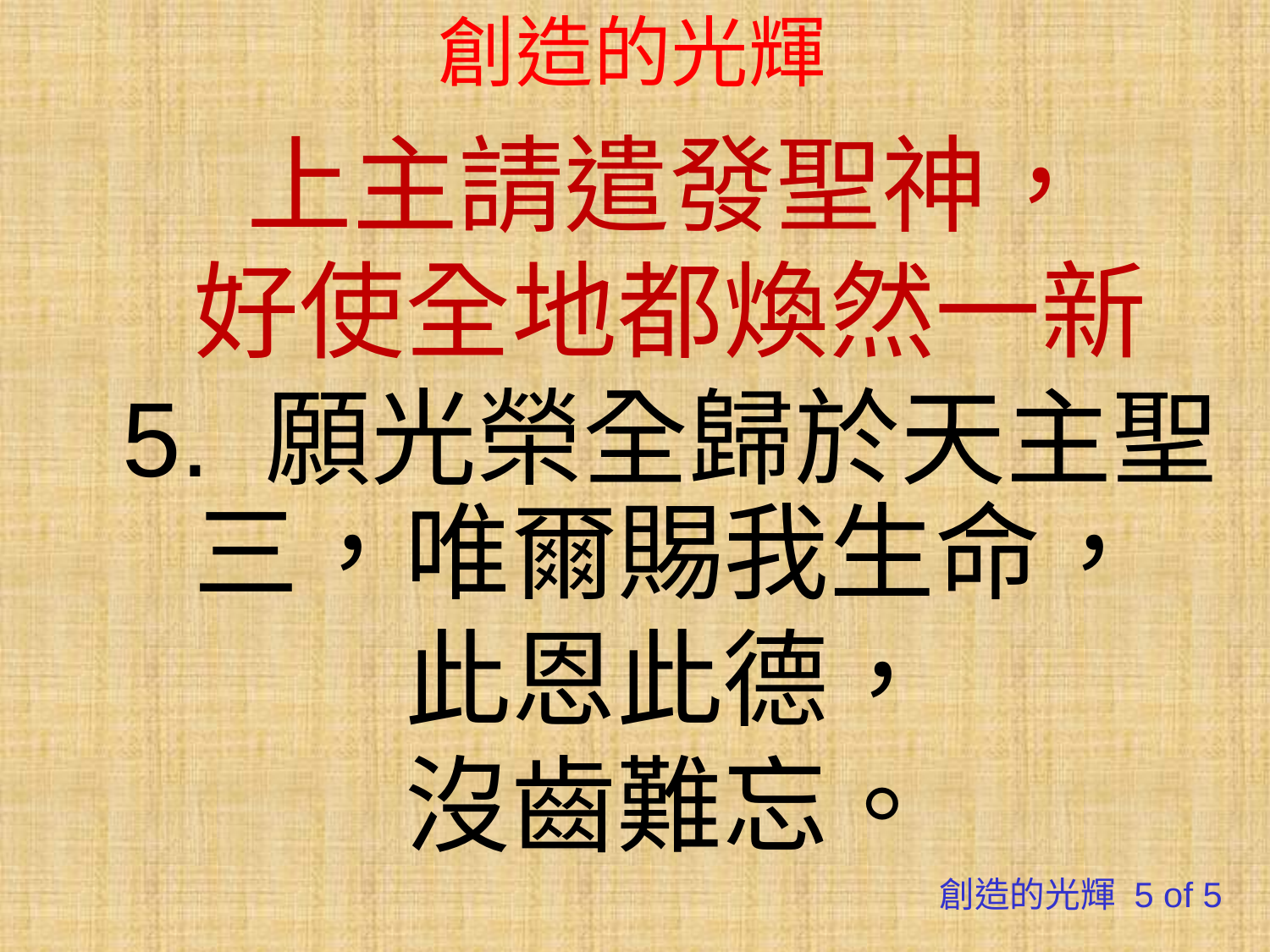

# 創造的光輝
上主請遣發聖神，
好使全地都煥然一新
5. 願光榮全歸於天主聖三，唯爾賜我生命，
此恩此德，
沒齒難忘。

創造的光輝 5 of 5